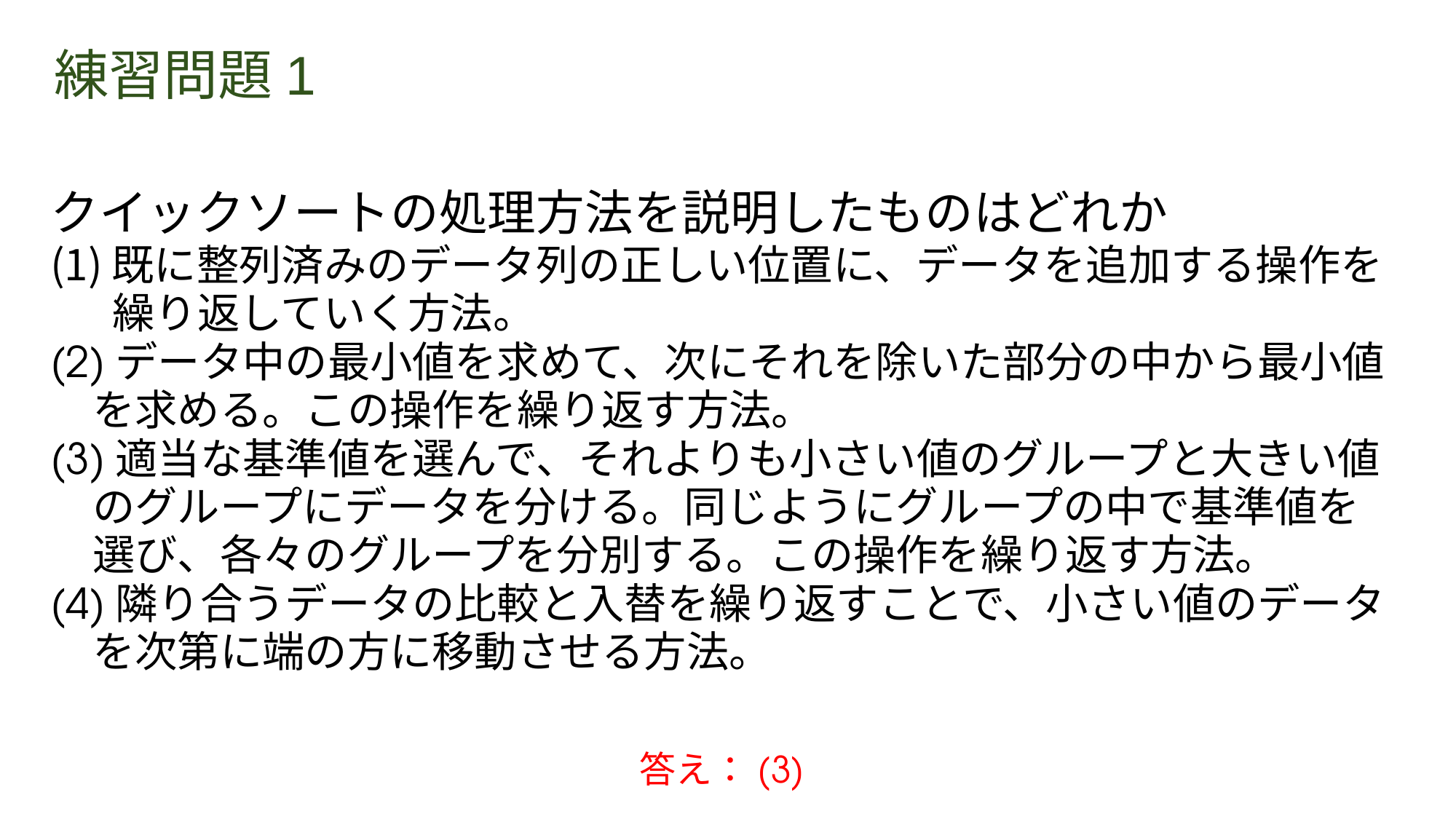

# 練習問題1
クイックソートの処理方法を説明したものはどれか
既に整列済みのデータ列の正しい位置に、データを追加する操作を
 　繰り返していく方法。
(2)データ中の最小値を求めて、次にそれを除いた部分の中から最小値
　を求める。この操作を繰り返す方法。
(3)適当な基準値を選んで、それよりも小さい値のグループと大きい値
　のグループにデータを分ける。同じようにグループの中で基準値を
　選び、各々のグループを分別する。この操作を繰り返す方法。
(4)隣り合うデータの比較と入替を繰り返すことで、小さい値のデータ
　を次第に端の方に移動させる方法。

答え：(3)